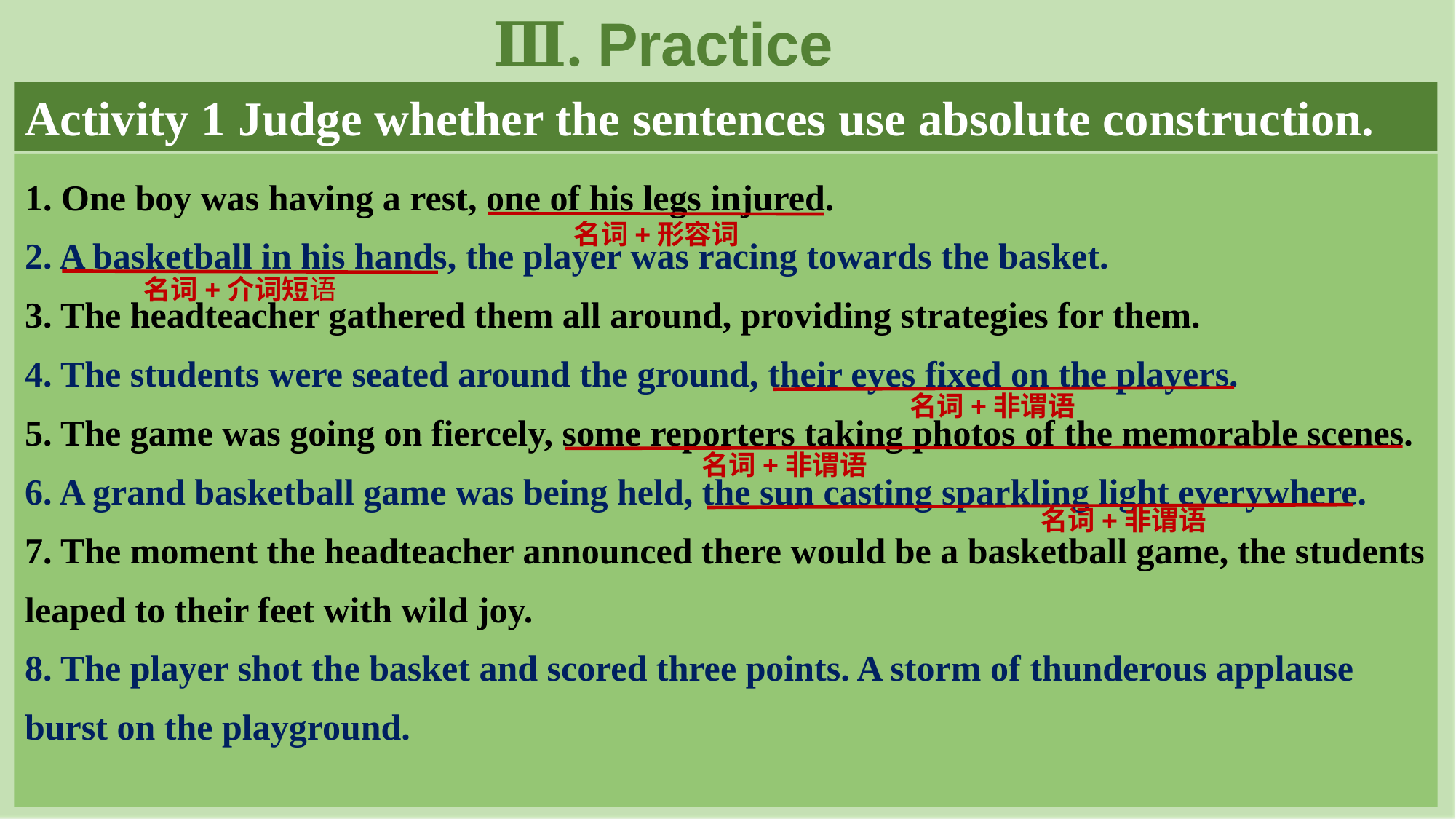

Ⅲ. Practice
Activity 1 Judge whether the sentences use absolute construction.
1. One boy was having a rest, one of his legs injured.
2. A basketball in his hands, the player was racing towards the basket.
3. The headteacher gathered them all around, providing strategies for them.
4. The students were seated around the ground, their eyes fixed on the players.
5. The game was going on fiercely, some reporters taking photos of the memorable scenes.
6. A grand basketball game was being held, the sun casting sparkling light everywhere.
7. The moment the headteacher announced there would be a basketball game, the students leaped to their feet with wild joy.
8. The player shot the basket and scored three points. A storm of thunderous applause burst on the playground.

名词+形容词
名词+介词短语
名词+非谓语
名词+非谓语
名词+非谓语